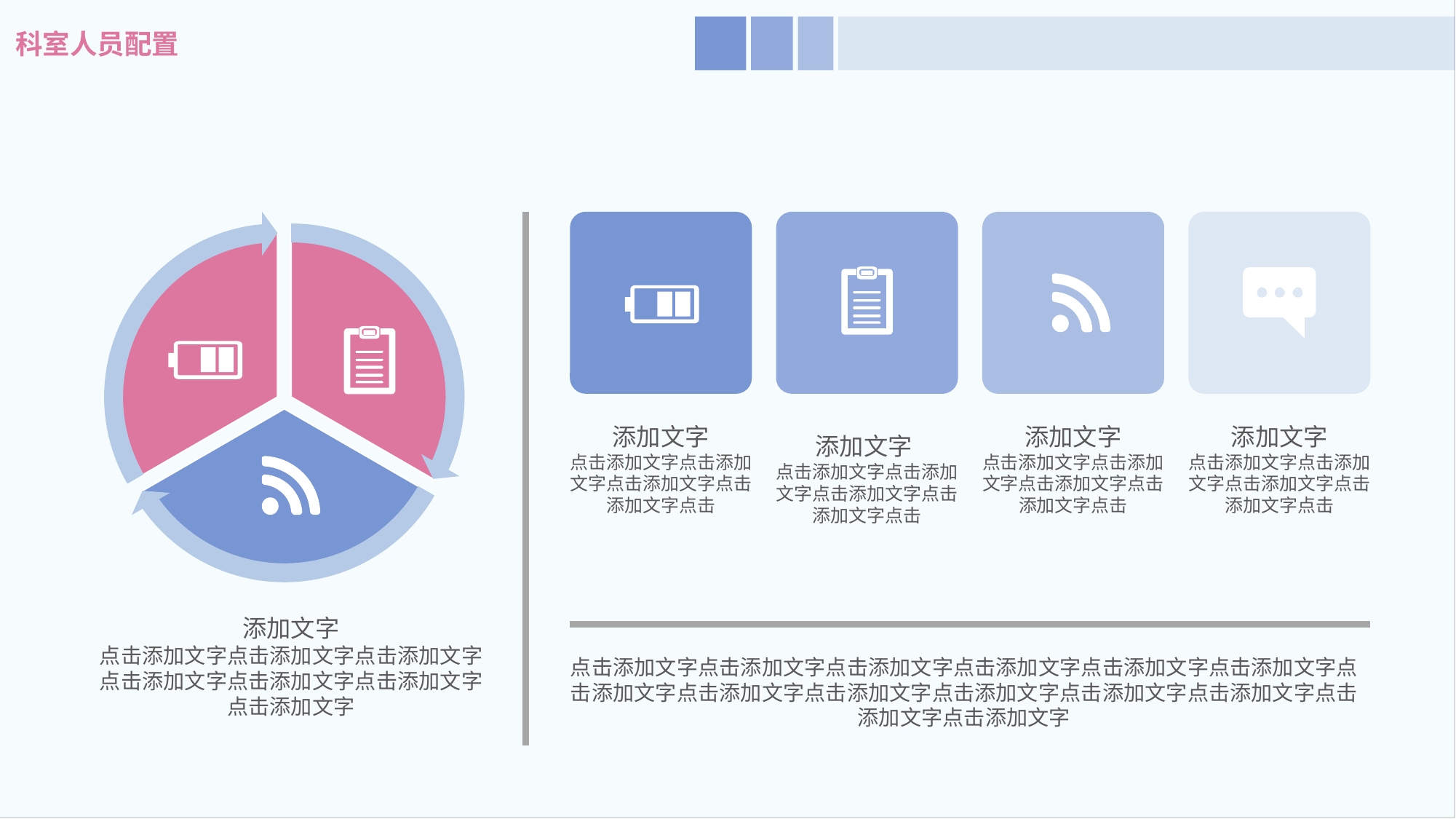

科室人员配置

添加文字
点击添加文字点击添加文字点击添加文字点击添加文字点击
添加文字
点击添加文字点击添加文字点击添加文字点击添加文字点击
添加文字
点击添加文字点击添加文字点击添加文字点击添加文字点击
添加文字
点击添加文字点击添加文字点击添加文字点击添加文字点击
添加文字
点击添加文字点击添加文字点击添加文字点击添加文字点击添加文字点击添加文字点击添加文字
点击添加文字点击添加文字点击添加文字点击添加文字点击添加文字点击添加文字点击添加文字点击添加文字点击添加文字点击添加文字点击添加文字点击添加文字点击添加文字点击添加文字